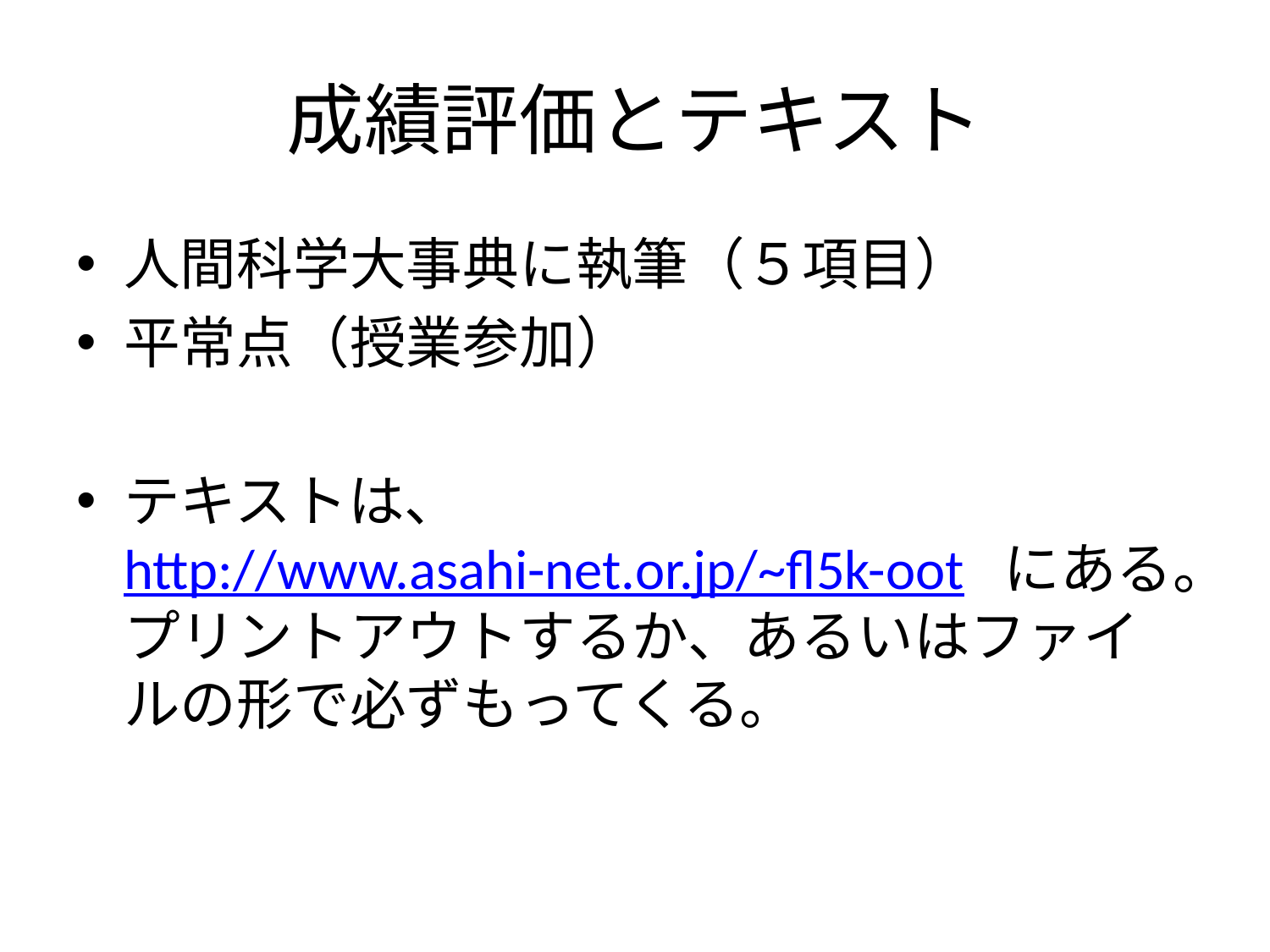

# 成績評価とテキスト
人間科学大事典に執筆（５項目）
平常点（授業参加）

テキストは、http://www.asahi-net.or.jp/~fl5k-oot  にある。プリントアウトするか、あるいはファイルの形で必ずもってくる。